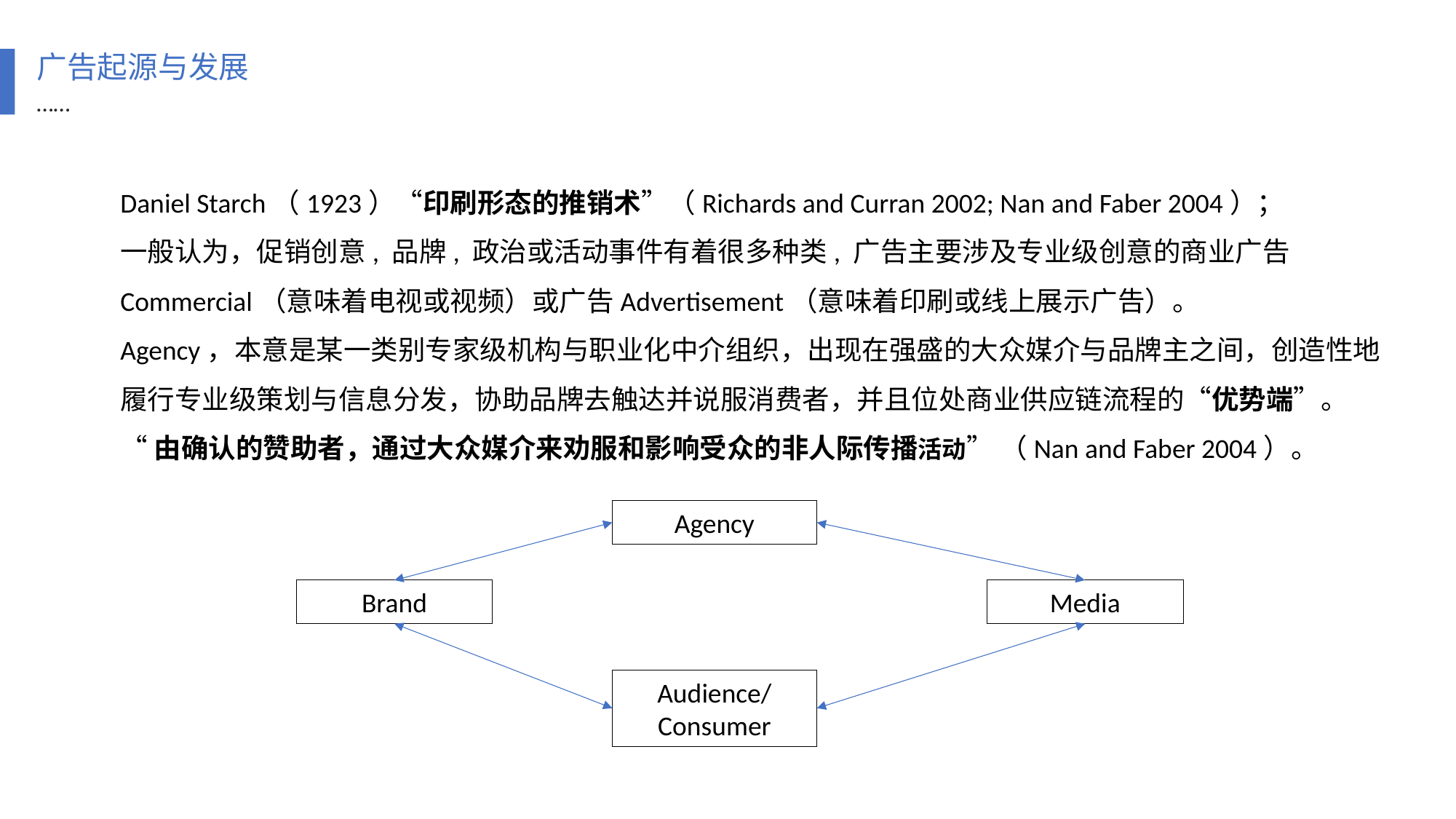

广告起源与发展
……
Daniel Starch（1923）“印刷形态的推销术”（Richards and Curran 2002; Nan and Faber 2004）；
一般认为，促销创意, 品牌, 政治或活动事件有着很多种类, 广告主要涉及专业级创意的商业广告Commercial（意味着电视或视频）或广告Advertisement（意味着印刷或线上展示广告）。
Agency，本意是某一类别专家级机构与职业化中介组织，出现在强盛的大众媒介与品牌主之间，创造性地履行专业级策划与信息分发，协助品牌去触达并说服消费者，并且位处商业供应链流程的“优势端”。
“由确认的赞助者，通过大众媒介来劝服和影响受众的非人际传播活动” （Nan and Faber 2004）。

Agency
Brand
Media
Audience/
Consumer